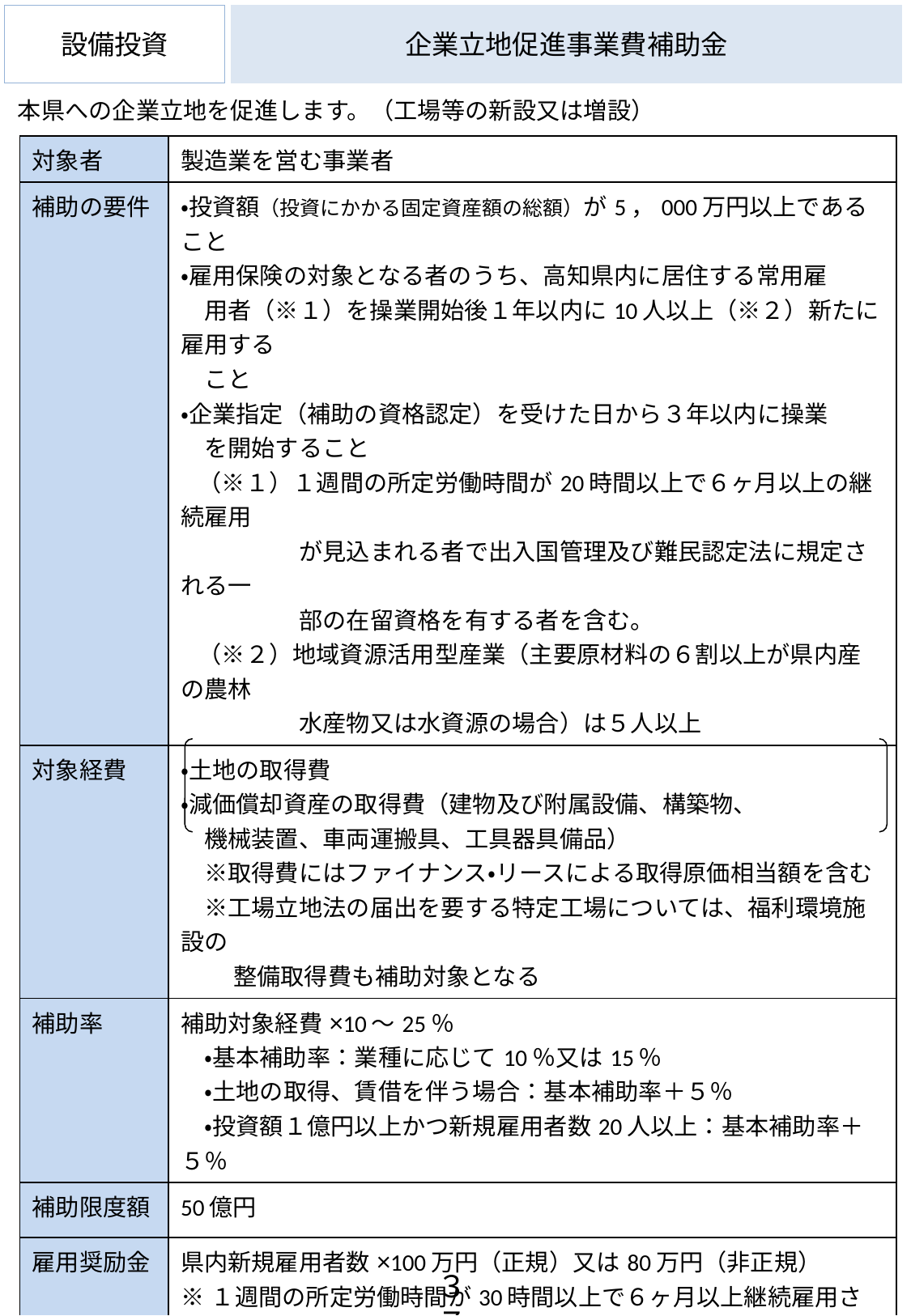

設備投資
# 企業立地促進事業費補助金
本県への企業立地を促進します。（工場等の新設又は増設）
| 対象者 | 製造業を営む事業者 |
| --- | --- |
| 補助の要件 | ・投資額（投資にかかる固定資産額の総額）が5，000万円以上であること ・雇用保険の対象となる者のうち、高知県内に居住する常用雇 　用者（※１）を操業開始後１年以内に10人以上（※２）新たに雇用する 　こと ・企業指定（補助の資格認定）を受けた日から３年以内に操業 　を開始すること （※１）１週間の所定労働時間が20時間以上で６ヶ月以上の継続雇用 　　　　　が見込まれる者で出入国管理及び難民認定法に規定される一 　　　　　部の在留資格を有する者を含む。 （※２）地域資源活用型産業（主要原材料の６割以上が県内産の農林 　　　　　水産物又は水資源の場合）は５人以上 |
| 対象経費 | ・土地の取得費 ・減価償却資産の取得費（建物及び附属設備、構築物、 　機械装置、車両運搬具、工具器具備品） 　※取得費にはファイナンス・リースによる取得原価相当額を含む 　※工場立地法の届出を要する特定工場については、福利環境施設の 　　 整備取得費も補助対象となる |
| 補助率 | 補助対象経費×10～25％ 　・基本補助率：業種に応じて10％又は15％ 　・土地の取得、賃借を伴う場合：基本補助率＋５％ 　・投資額１億円以上かつ新規雇用者数20人以上：基本補助率＋５％ |
| 補助限度額 | 50億円 |
| 雇用奨励金 | 県内新規雇用者数×100万円（正規）又は80万円（非正規） ※１週間の所定労働時間が30時間以上で６ヶ月以上継続雇用された者 |
| 申請受付期間 | 随時募集 　（事業着手の30日前までに立地企業指定申請書を提出すること） |
| お問い合わせ先 | 高知県企業誘致課 ＴＥＬ：088-823-9693 E-mail：150201@ken.pref.kochi.lg.jp ＵＲＬ：https://www.pref.kochi.lg.jp/soshiki/150201/ |

３７